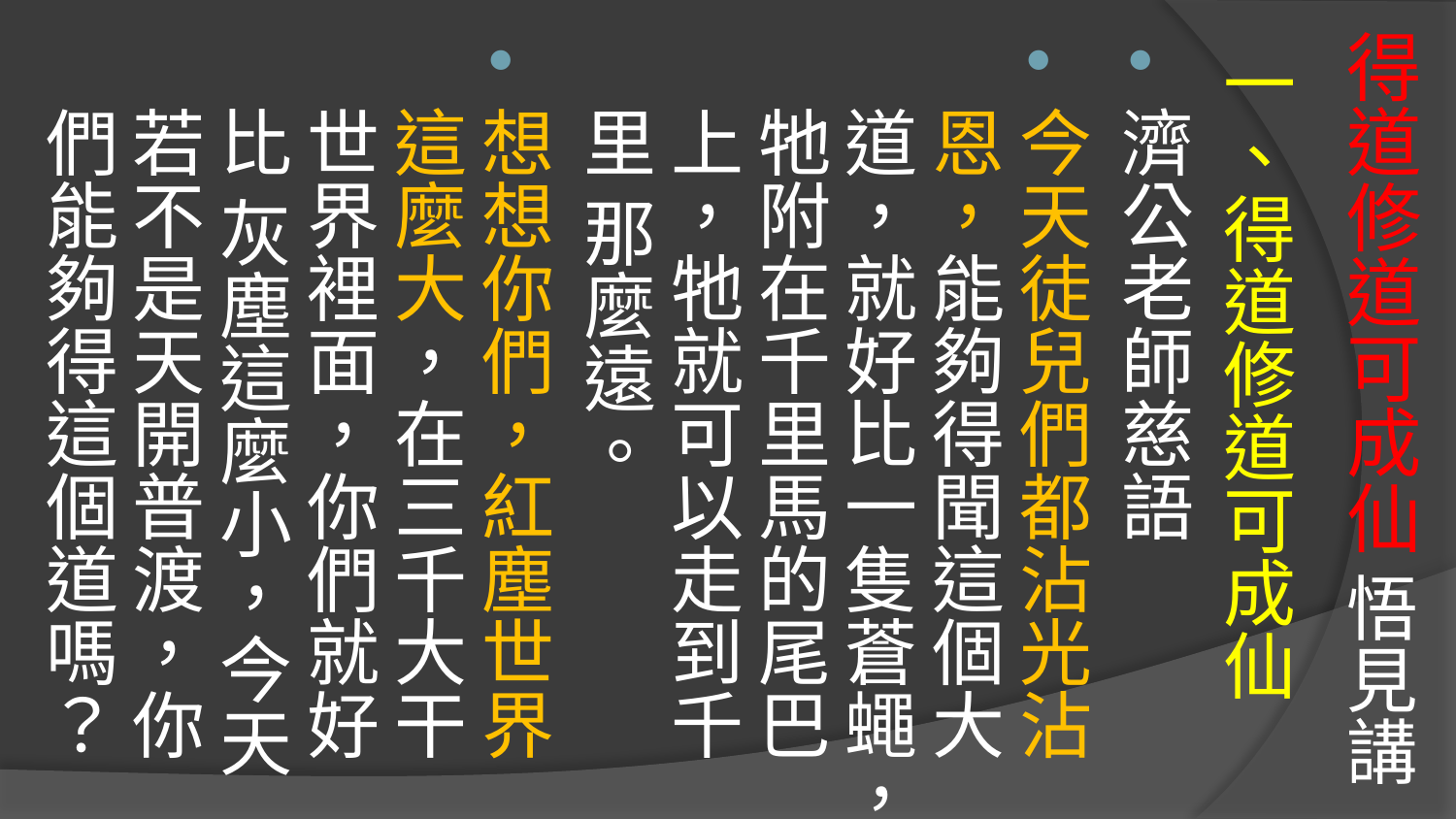

# 得道修道可成仙 悟見講
一、得道修道可成仙
濟公老師慈語
今天徒兒們都沾光沾恩，能夠得聞這個大道，就好比一隻蒼蠅，牠附在千里馬的尾巴上，牠就可以走到千里 那麼遠。
想想你們，紅塵世界這麼大，在三千大干世界裡面，你們就好比 灰塵這麼小，今天若不是天開普渡，你們能夠得這個道嗎？